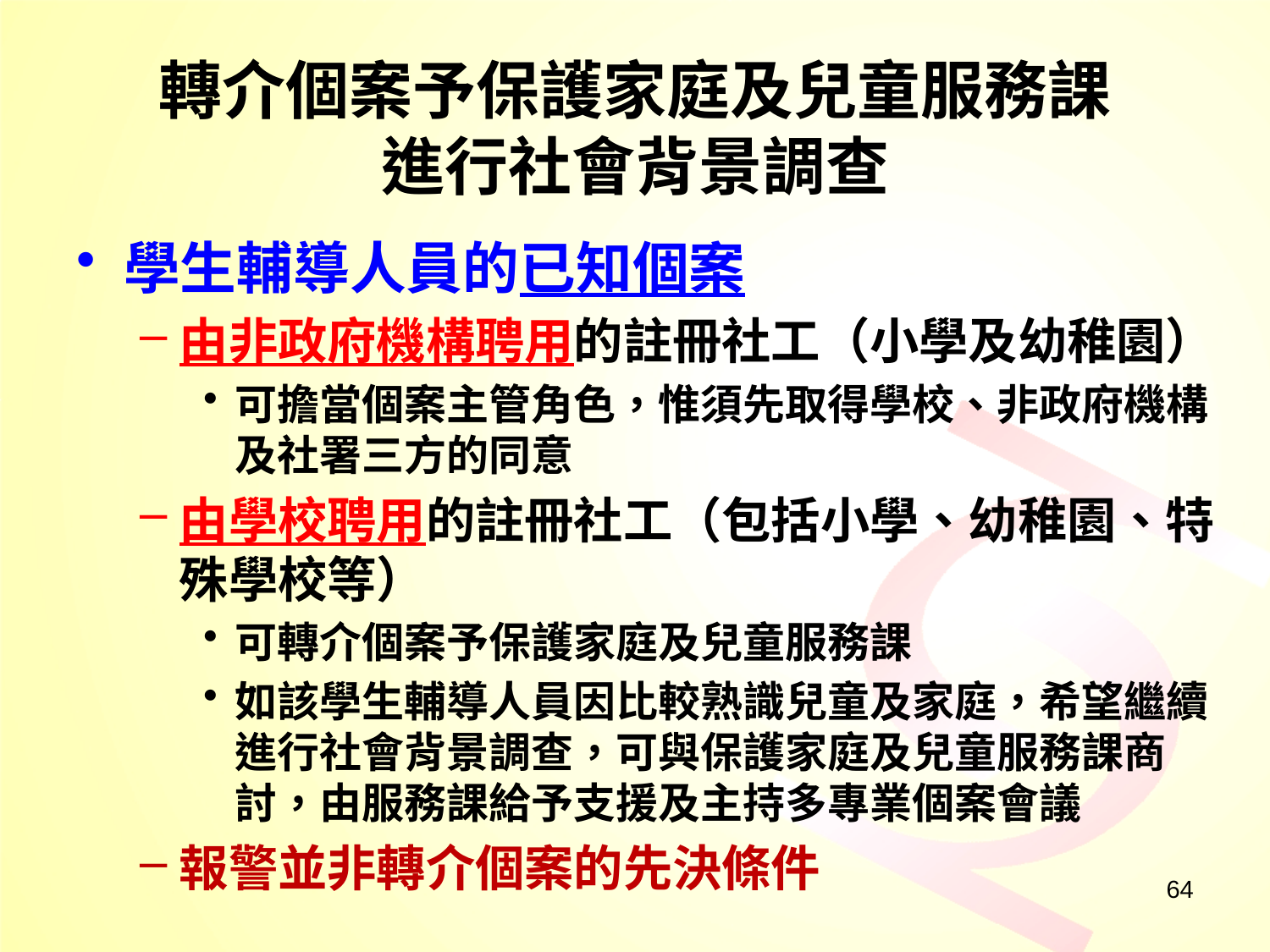

# 轉介個案予保護家庭及兒童服務課 進行社會背景調查
學生輔導人員的已知個案
由非政府機構聘用的註冊社工（小學及幼稚園）
可擔當個案主管角色，惟須先取得學校、非政府機構及社署三方的同意
由學校聘用的註冊社工（包括小學、幼稚園、特殊學校等）
可轉介個案予保護家庭及兒童服務課
如該學生輔導人員因比較熟識兒童及家庭，希望繼續進行社會背景調查，可與保護家庭及兒童服務課商討，由服務課給予支援及主持多專業個案會議
報警並非轉介個案的先決條件

64